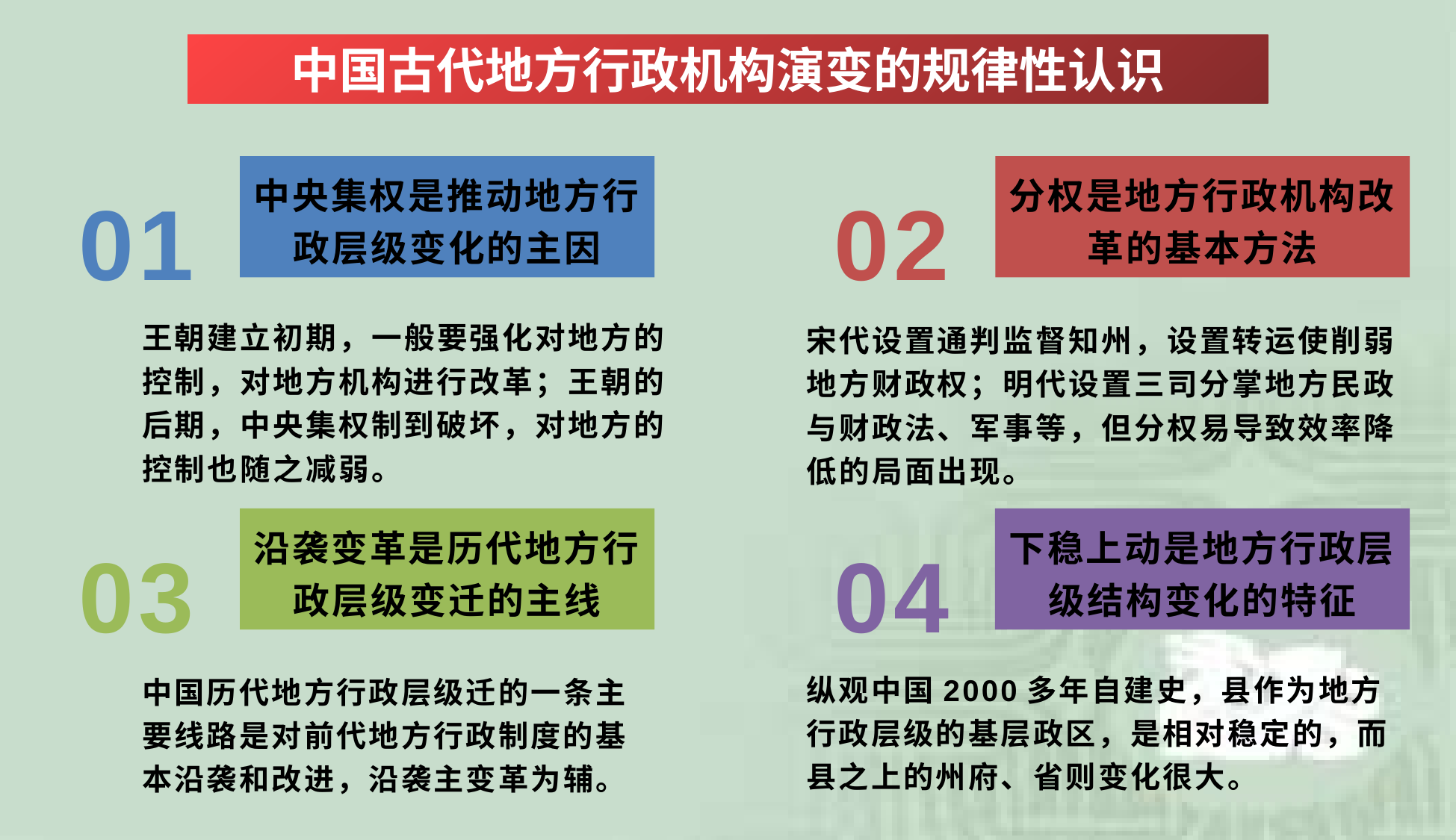

中国古代地方行政机构演变的规律性认识
01
02
中央集权是推动地方行政层级变化的主因
分权是地方行政机构改革的基本方法
王朝建立初期，一般要强化对地方的控制，对地方机构进行改革；王朝的后期，中央集权制到破坏，对地方的控制也随之减弱。
宋代设置通判监督知州，设置转运使削弱地方财政权；明代设置三司分掌地方民政与财政法、军事等，但分权易导致效率降低的局面出现。
03
04
沿袭变革是历代地方行政层级变迁的主线
下稳上动是地方行政层级结构变化的特征
纵观中国2000多年自建史，县作为地方行政层级的基层政区，是相对稳定的，而县之上的州府、省则变化很大。
中国历代地方行政层级迁的一条主要线路是对前代地方行政制度的基本沿袭和改进，沿袭主变革为辅。